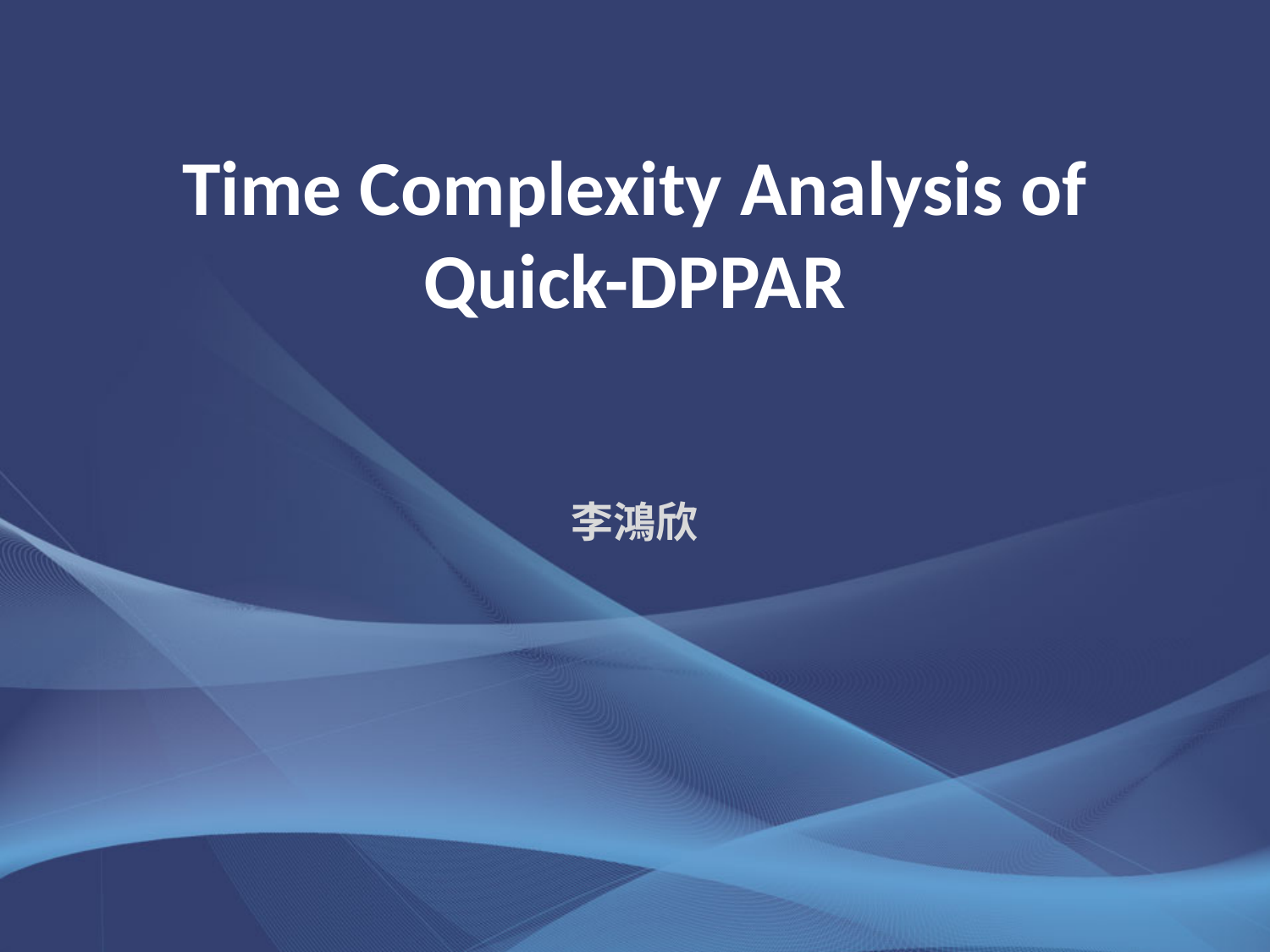

# Time Complexity Analysis of Quick-DPPAR
李鴻欣